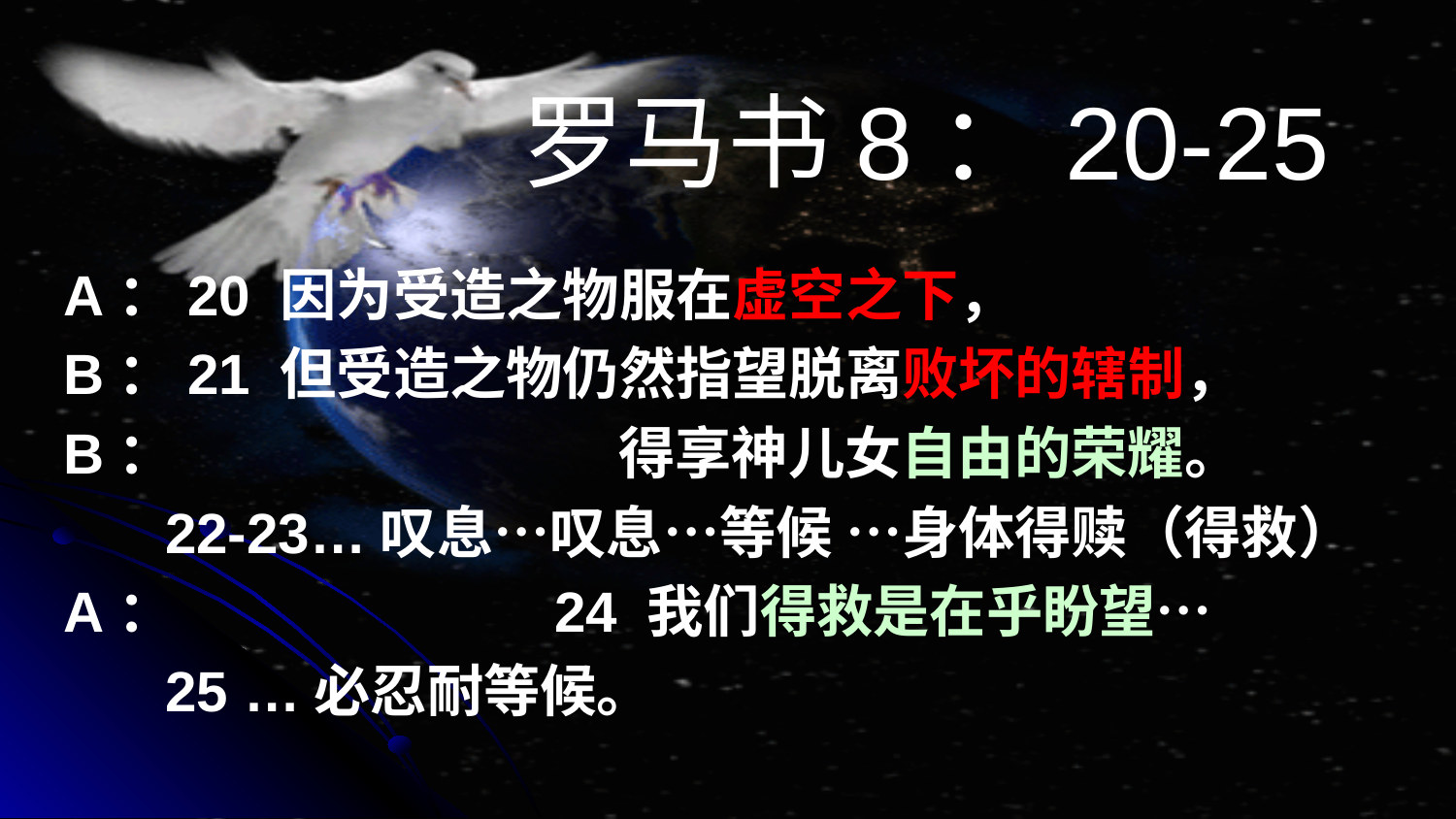

# 罗马书8：20-25
A：20 因为受造之物服在虚空之下，
B：21 但受造之物仍然指望脱离败坏的辖制，
B：			     得享神儿女自由的荣耀。
	   22-23…叹息…叹息…等候 …身体得赎（得救）
A：			24 我们得救是在乎盼望…
	   25 …必忍耐等候。